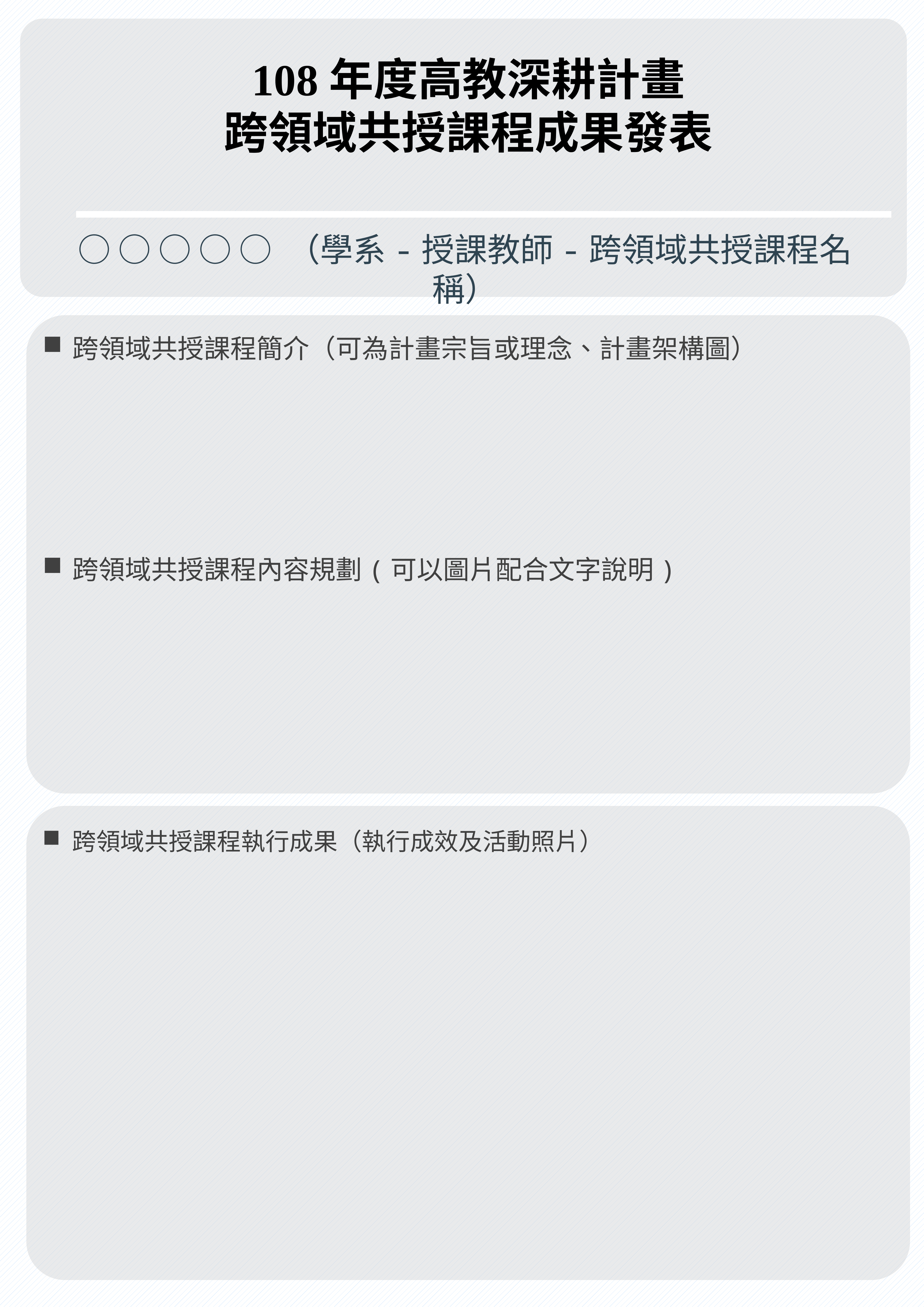

108年度高教深耕計畫
跨領域共授課程成果發表
○ ○ ○ ○ ○ （學系-授課教師-跨領域共授課程名稱）

跨領域共授課程簡介（可為計畫宗旨或理念、計畫架構圖）

跨領域共授課程內容規劃(可以圖片配合文字說明)

跨領域共授課程執行成果（執行成效及活動照片）